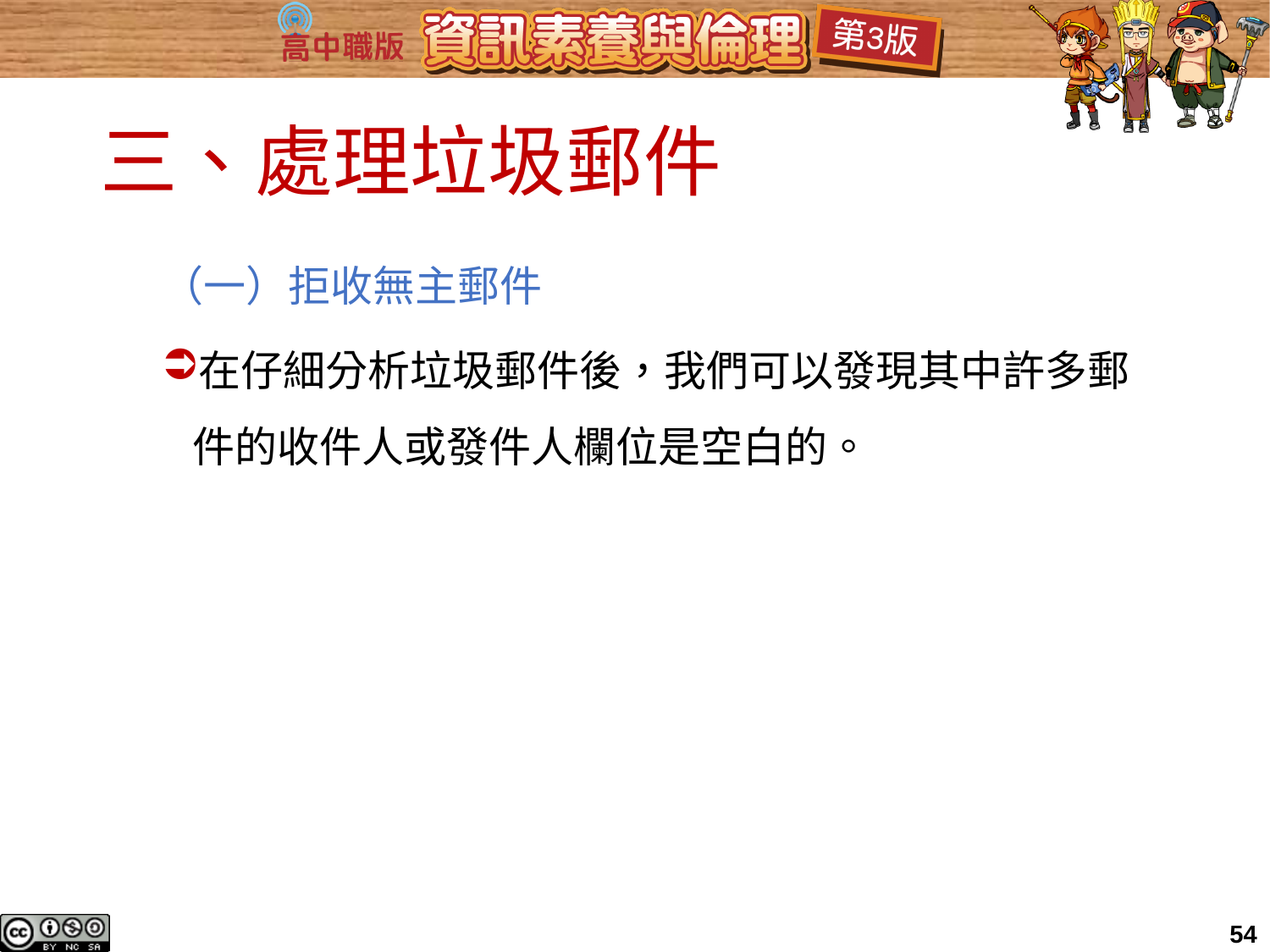

# 三、處理垃圾郵件

（一）拒收無主郵件
在仔細分析垃圾郵件後，我們可以發現其中許多郵件的收件人或發件人欄位是空白的。
54